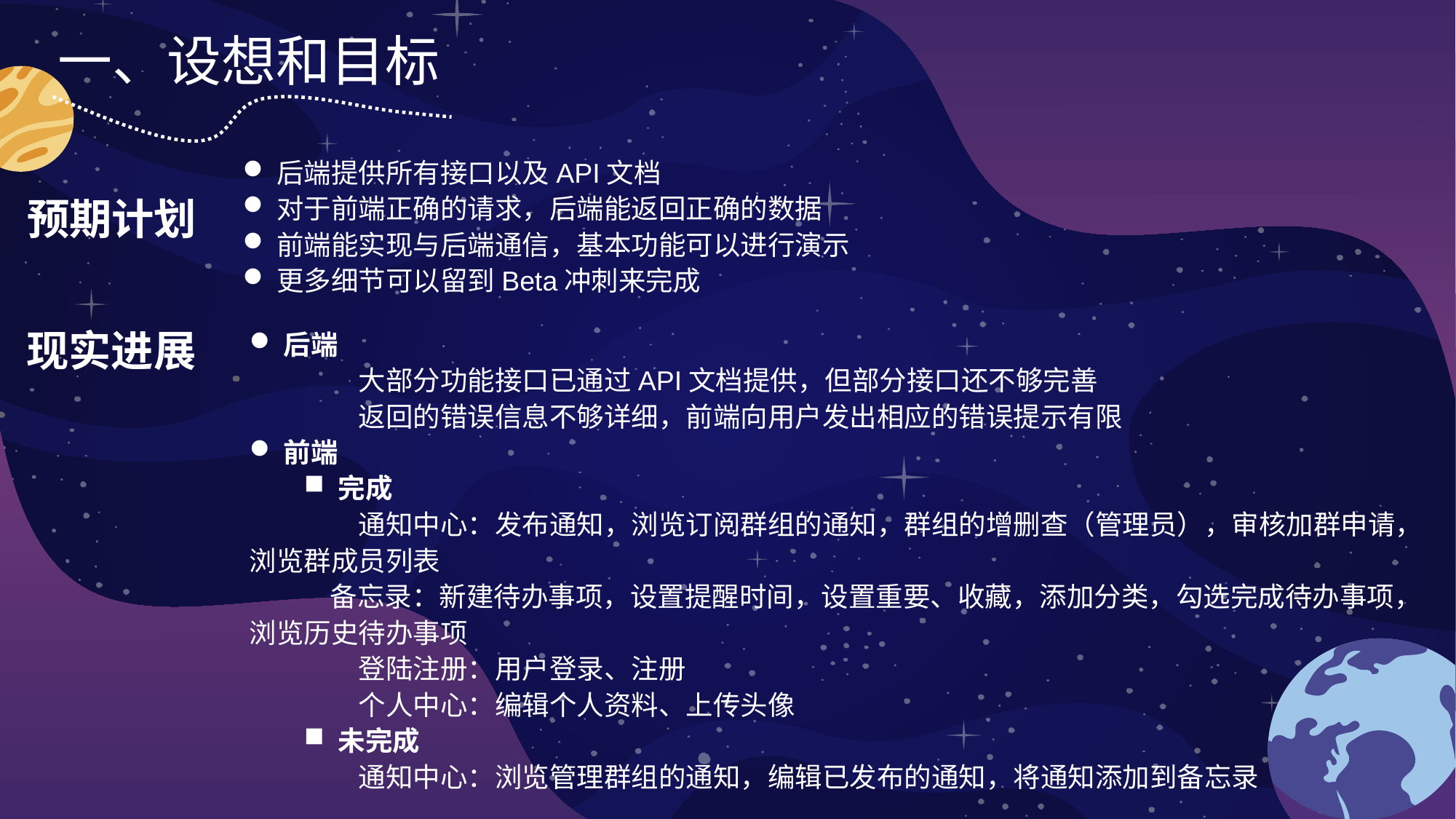

一、设想和目标

后端提供所有接口以及API文档
对于前端正确的请求，后端能返回正确的数据
前端能实现与后端通信，基本功能可以进行演示
更多细节可以留到Beta冲刺来完成
预期计划

现实进展
后端
	大部分功能接口已通过API文档提供，但部分接口还不够完善
	返回的错误信息不够详细，前端向用户发出相应的错误提示有限
前端
完成
	通知中心：发布通知，浏览订阅群组的通知，群组的增删查（管理员），审核加群申请，浏览群成员列表
            备忘录：新建待办事项，设置提醒时间，设置重要、收藏，添加分类，勾选完成待办事项，浏览历史待办事项
	登陆注册：用户登录、注册
	个人中心：编辑个人资料、上传头像
未完成
	通知中心：浏览管理群组的通知，编辑已发布的通知，将通知添加到备忘录